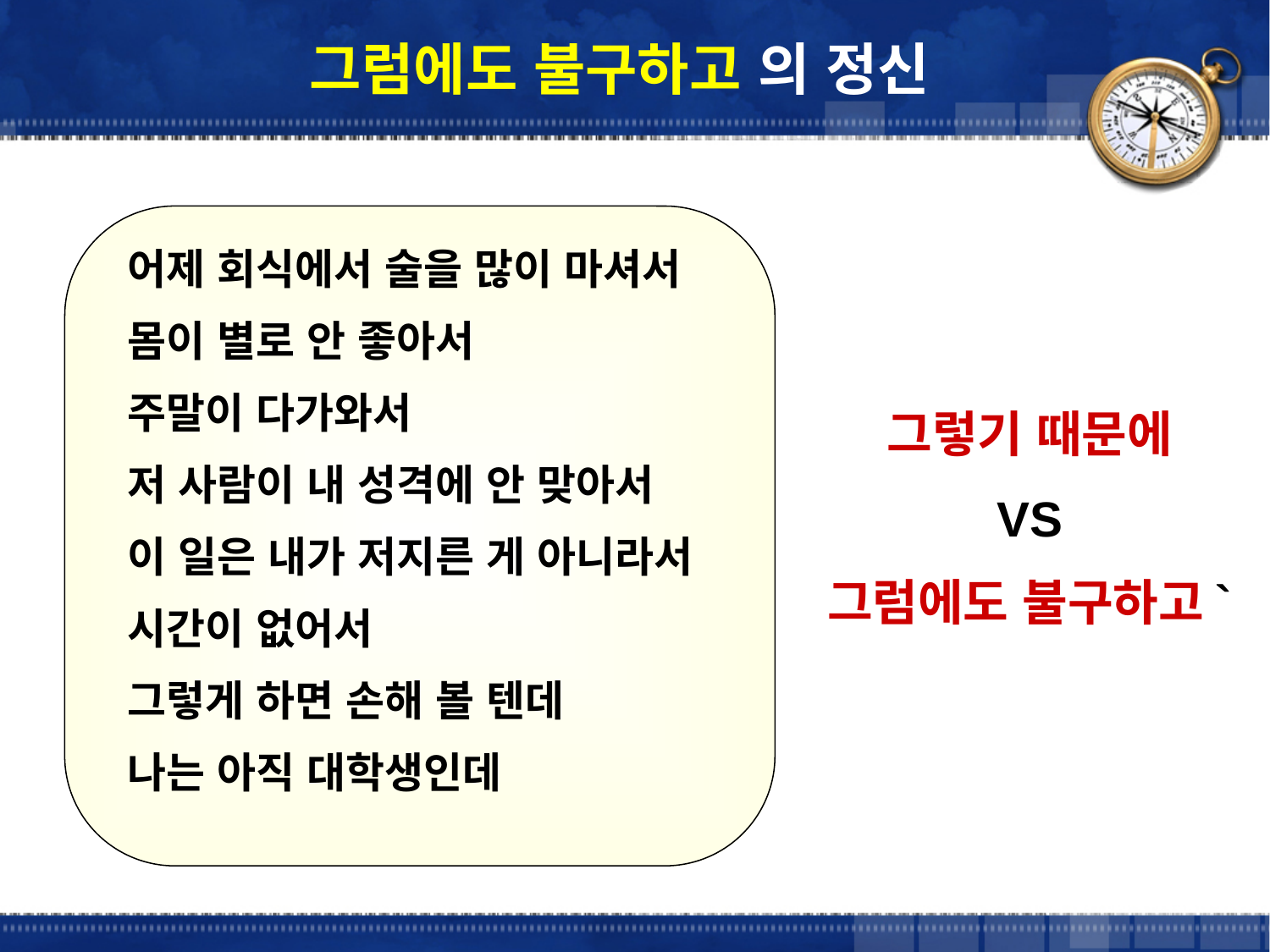

그럼에도 불구하고 의 정신

어제 회식에서 술을 많이 마셔서
몸이 별로 안 좋아서
주말이 다가와서
저 사람이 내 성격에 안 맞아서
이 일은 내가 저지른 게 아니라서
시간이 없어서
그렇게 하면 손해 볼 텐데
나는 아직 대학생인데
그렇기 때문에
VS
그럼에도 불구하고`